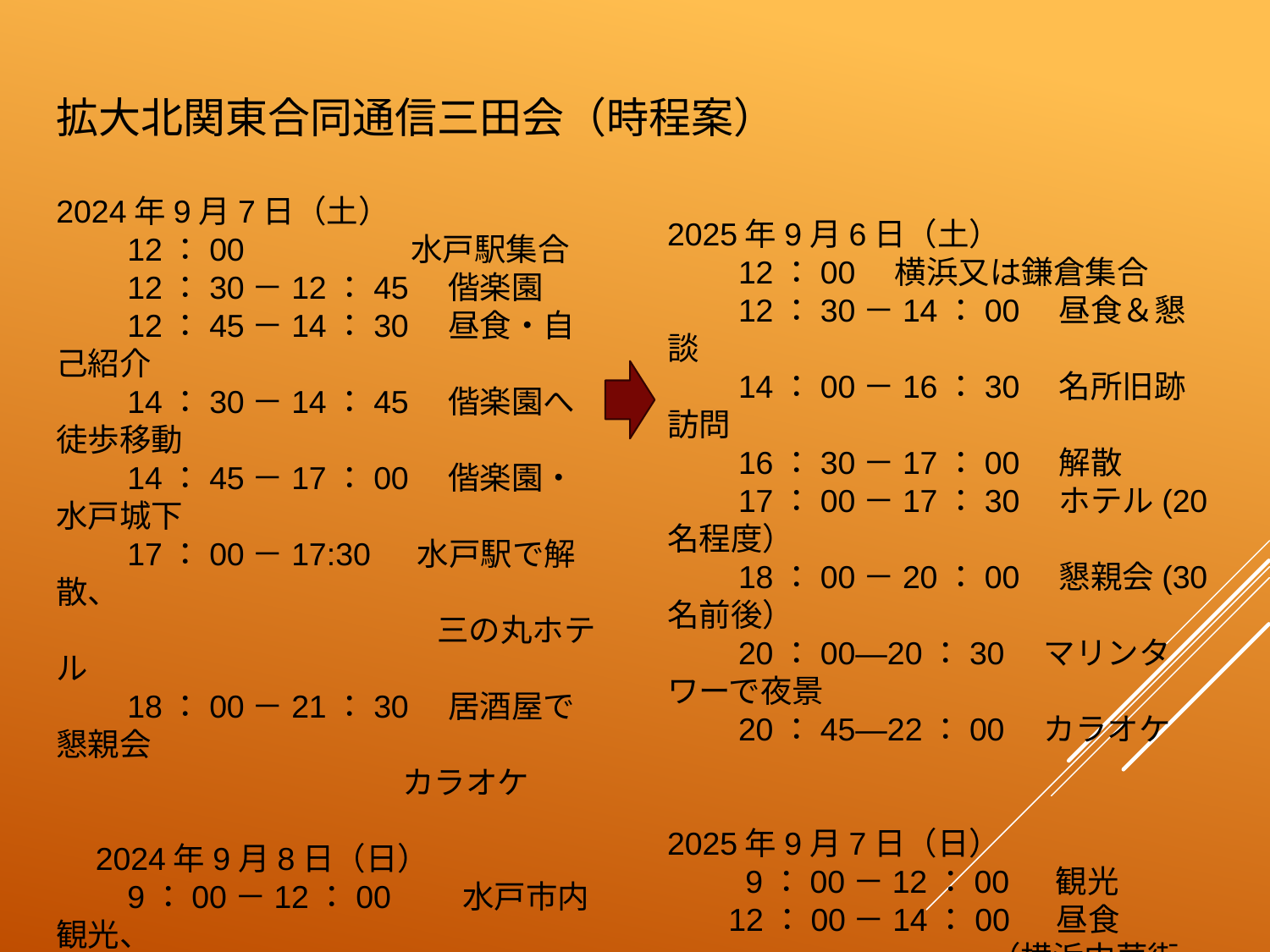

拡大北関東合同通信三田会（時程案）
2024年9月7日（土）
　　12：00　　　　　水戸駅集合
　　12：30－12：45　偕楽園
　　12：45－14：30　昼食・自己紹介
　　14：30－14：45　偕楽園へ徒歩移動
　　14：45－17：00　偕楽園・水戸城下
　　17：00－17:30　 水戸駅で解散、
　　　　　　　　　　　　三の丸ホテル
　　18：00－21：30　居酒屋で懇親会
　　　　　　　　　   　 カラオケ

　2024年9月8日（日）
　　9：00－12：00　　水戸市内観光、
       13：30－　　　　　昼食後解散
2025年9月6日（土）
　　12：00　横浜又は鎌倉集合
　　12：30－14：00　昼食＆懇談
　　14：00－16：30　名所旧跡訪問
　　16：30－17：00　解散
　　17：00－17：30　ホテル(20名程度）
　　18：00－20：00　懇親会(30名前後）
　　20：00―20：30　マリンタワーで夜景
　　20：45―22：00　カラオケ

2025年9月7日（日）
　　 9：00－12：00　 観光
 　 12：00－14：00　 昼食
　　　　　　　　　     （横浜中華街他）
　  14：00              解散